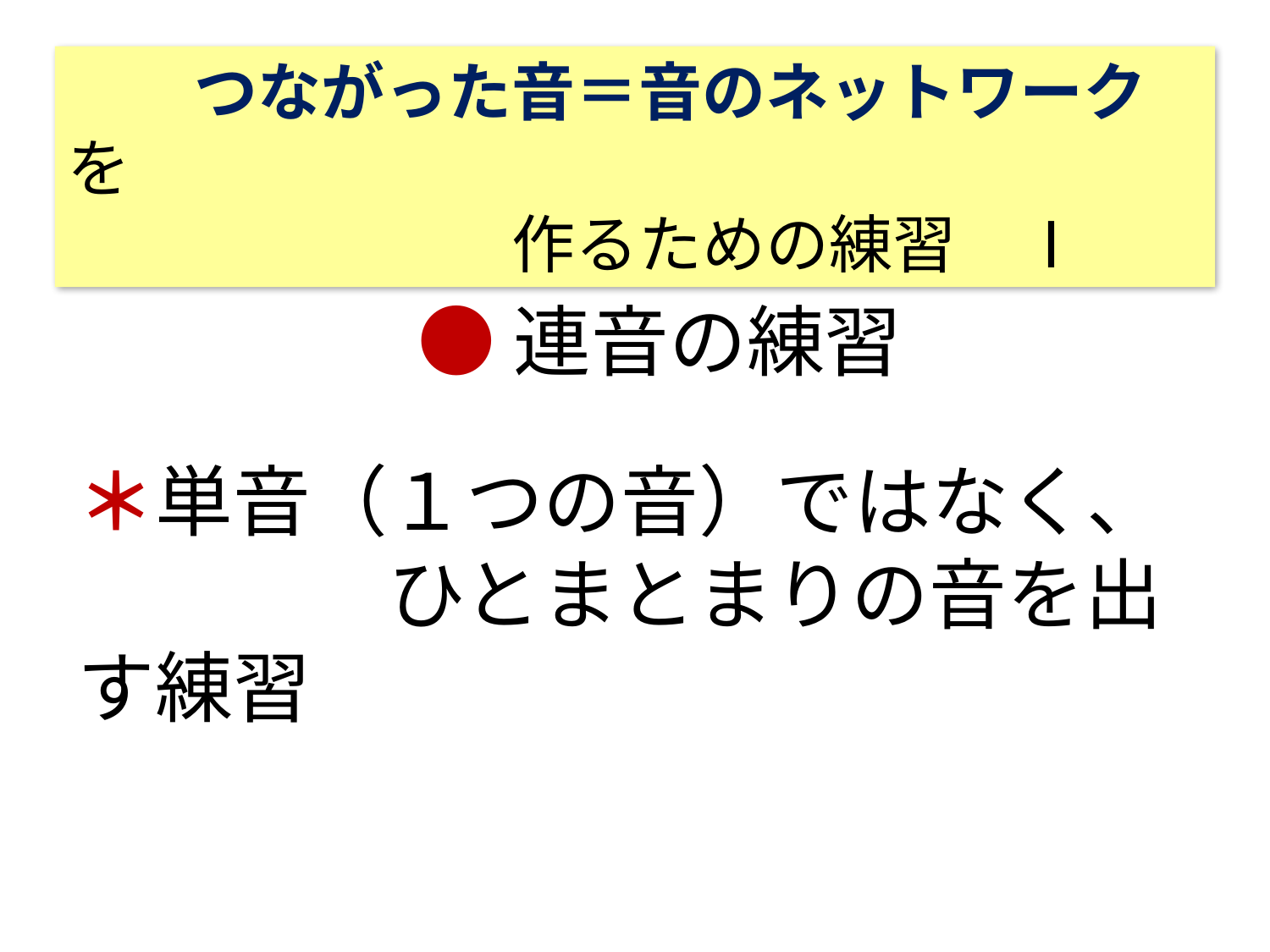

つながった音＝音のネットワーク　を
　　　　　　　作るための練習　Ⅰ
●連音の練習
＊単音（１つの音）ではなく、
　　　　ひとまとまりの音を出す練習